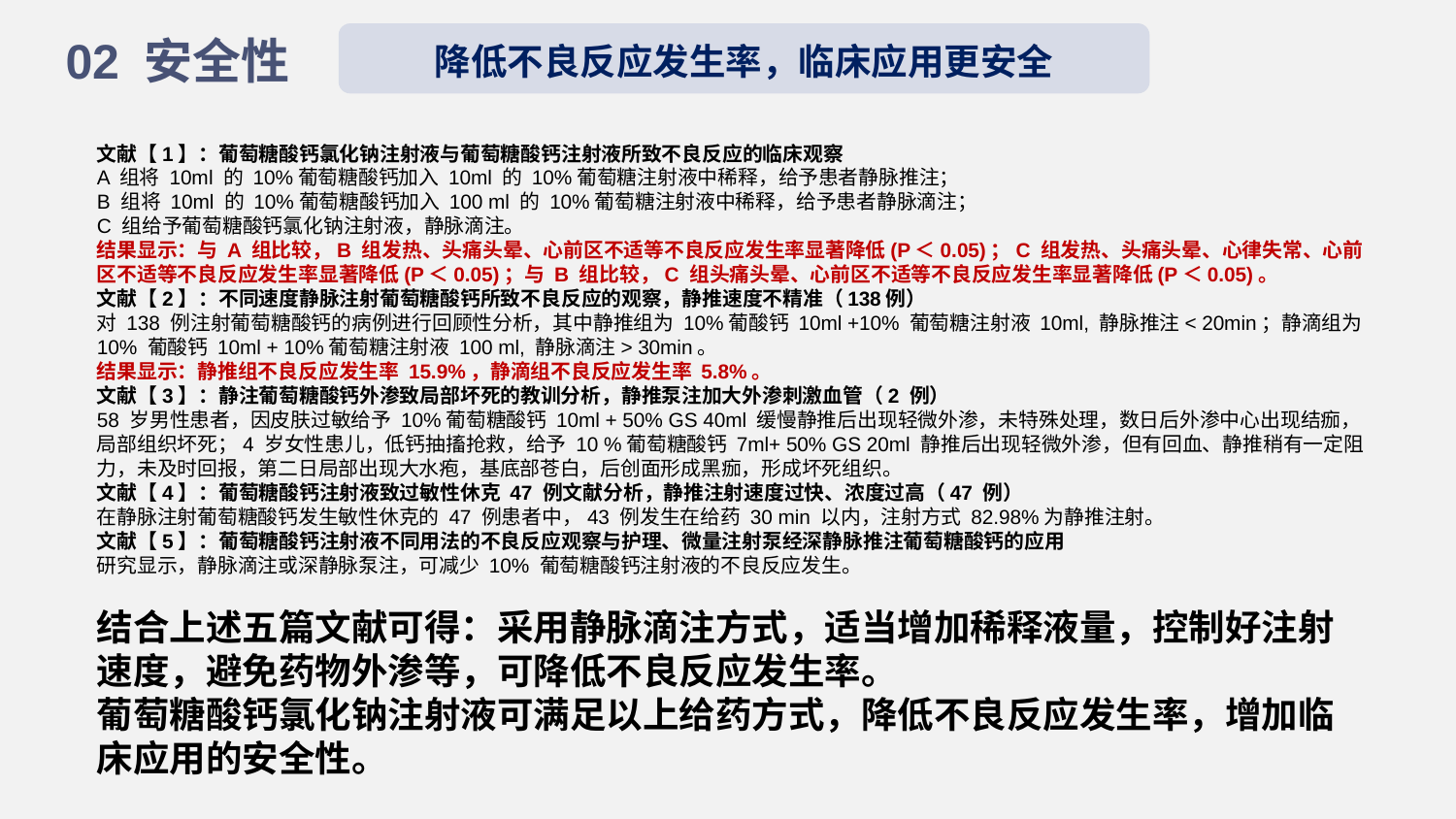

降低不良反应发生率，临床应用更安全
02 安全性
文献【1】：葡萄糖酸钙氯化钠注射液与葡萄糖酸钙注射液所致不良反应的临床观察
A 组将 10ml 的 10%葡萄糖酸钙加入 10ml 的 10%葡萄糖注射液中稀释，给予患者静脉推注；
B 组将 10ml 的 10%葡萄糖酸钙加入 100 ml 的 10%葡萄糖注射液中稀释，给予患者静脉滴注；
C 组给予葡萄糖酸钙氯化钠注射液，静脉滴注。
结果显示：与 A 组比较，B 组发热、头痛头晕、心前区不适等不良反应发生率显著降低(P＜0.05)；C 组发热、头痛头晕、心律失常、心前区不适等不良反应发生率显著降低(P＜0.05)；与 B 组比较，C 组头痛头晕、心前区不适等不良反应发生率显著降低(P＜0.05)。
文献【2】：不同速度静脉注射葡萄糖酸钙所致不良反应的观察，静推速度不精准（138例）
对 138 例注射葡萄糖酸钙的病例进行回顾性分析，其中静推组为 10%葡酸钙 10ml +10% 葡萄糖注射液 10ml, 静脉推注< 20min；静滴组为 10% 葡酸钙 10ml + 10%葡萄糖注射液 100 ml, 静脉滴注> 30min。
结果显示：静推组不良反应发生率 15.9%，静滴组不良反应发生率 5.8%。
文献【3】：静注葡萄糖酸钙外渗致局部坏死的教训分析，静推泵注加大外渗刺激血管（2 例）
58 岁男性患者，因皮肤过敏给予 10%葡萄糖酸钙 10ml + 50% GS 40ml 缓慢静推后出现轻微外渗，未特殊处理，数日后外渗中心出现结痂，局部组织坏死；4 岁女性患儿，低钙抽搐抢救，给予 10 %葡萄糖酸钙 7ml+ 50% GS 20ml 静推后出现轻微外渗，但有回血、静推稍有一定阻力，未及时回报，第二日局部出现大水疱，基底部苍白，后创面形成黑痂，形成坏死组织。
文献【4】：葡萄糖酸钙注射液致过敏性休克 47 例文献分析，静推注射速度过快、浓度过高（47 例）
在静脉注射葡萄糖酸钙发生敏性休克的 47 例患者中，43 例发生在给药 30 min 以内，注射方式 82.98%为静推注射。
文献【5】：葡萄糖酸钙注射液不同用法的不良反应观察与护理、微量注射泵经深静脉推注葡萄糖酸钙的应用
研究显示，静脉滴注或深静脉泵注，可减少 10% 葡萄糖酸钙注射液的不良反应发生。
结合上述五篇文献可得：采用静脉滴注方式，适当增加稀释液量，控制好注射速度，避免药物外渗等，可降低不良反应发生率。
葡萄糖酸钙氯化钠注射液可满足以上给药方式，降低不良反应发生率，增加临床应用的安全性。